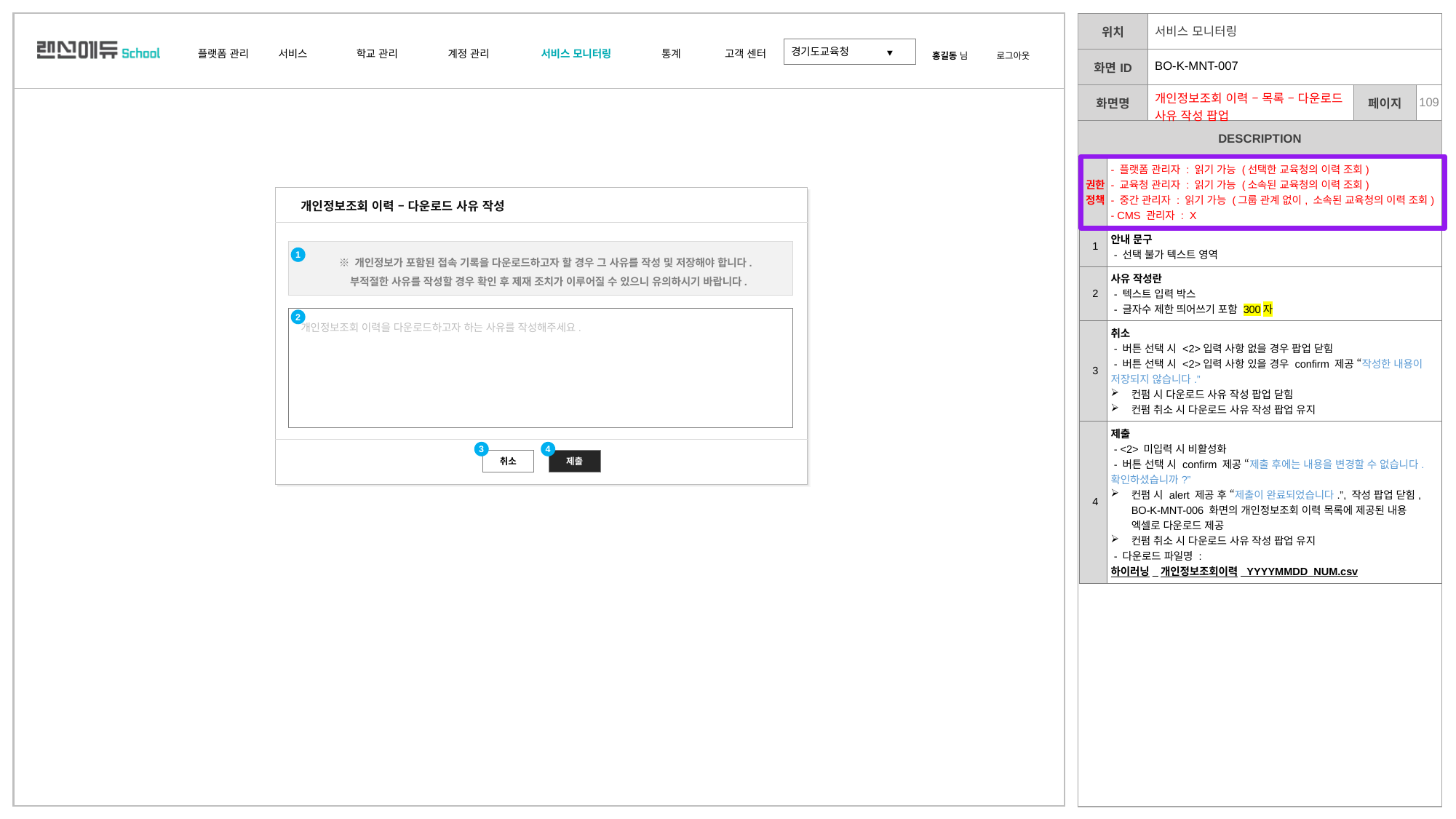

| Ver | Description |
| --- | --- |
| 3.0.5 | 다운로드 사유 작성 팝업 신규 추가 |
|  | 서비스 모니터링 |  |  |
| --- | --- | --- | --- |
|  | BO-K-MNT-007 |  |  |
|  | 개인정보조회 이력 – 목록 – 다운로드 사유 작성 팝업 |  |  |

| 권한 정책 | - 플랫폼 관리자 : 읽기 가능 (선택한 교육청의 이력 조회) - 교육청 관리자 : 읽기 가능 (소속된 교육청의 이력 조회) - 중간 관리자 : 읽기 가능 (그룹 관계 없이, 소속된 교육청의 이력 조회) - CMS 관리자 : X |
| --- | --- |
| 1 | 안내 문구 - 선택 불가 텍스트 영역 |
| 2 | 사유 작성란 - 텍스트 입력 박스 - 글자수 제한 띄어쓰기 포함 300자 |
| 3 | 취소 - 버튼 선택 시 <2>입력 사항 없을 경우 팝업 닫힘 - 버튼 선택 시 <2>입력 사항 있을 경우 confirm 제공 “작성한 내용이 저장되지 않습니다.” 컨펌 시 다운로드 사유 작성 팝업 닫힘 컨펌 취소 시 다운로드 사유 작성 팝업 유지 |
| 4 | 제출 - <2> 미입력 시 비활성화 - 버튼 선택 시 confirm 제공 “제출 후에는 내용을 변경할 수 없습니다. 확인하셨습니까?” 컨펌 시 alert 제공 후 “제출이 완료되었습니다.”, 작성 팝업 닫힘, BO-K-MNT-006 화면의 개인정보조회 이력 목록에 제공된 내용 엑셀로 다운로드 제공 컨펌 취소 시 다운로드 사유 작성 팝업 유지 - 다운로드 파일명 : 하이러닝\_개인정보조회이력\_YYYYMMDD\_NUM.csv |

개인정보조회 이력 – 다운로드 사유 작성

1
※ 개인정보가 포함된 접속 기록을 다운로드하고자 할 경우 그 사유를 작성 및 저장해야 합니다.
   부적절한 사유를 작성할 경우 확인 후 제재 조치가 이루어질 수 있으니 유의하시기 바랍니다.
개인정보조회 이력을 다운로드하고자 하는 사유를 작성해주세요.
2
3
4
취소
제출